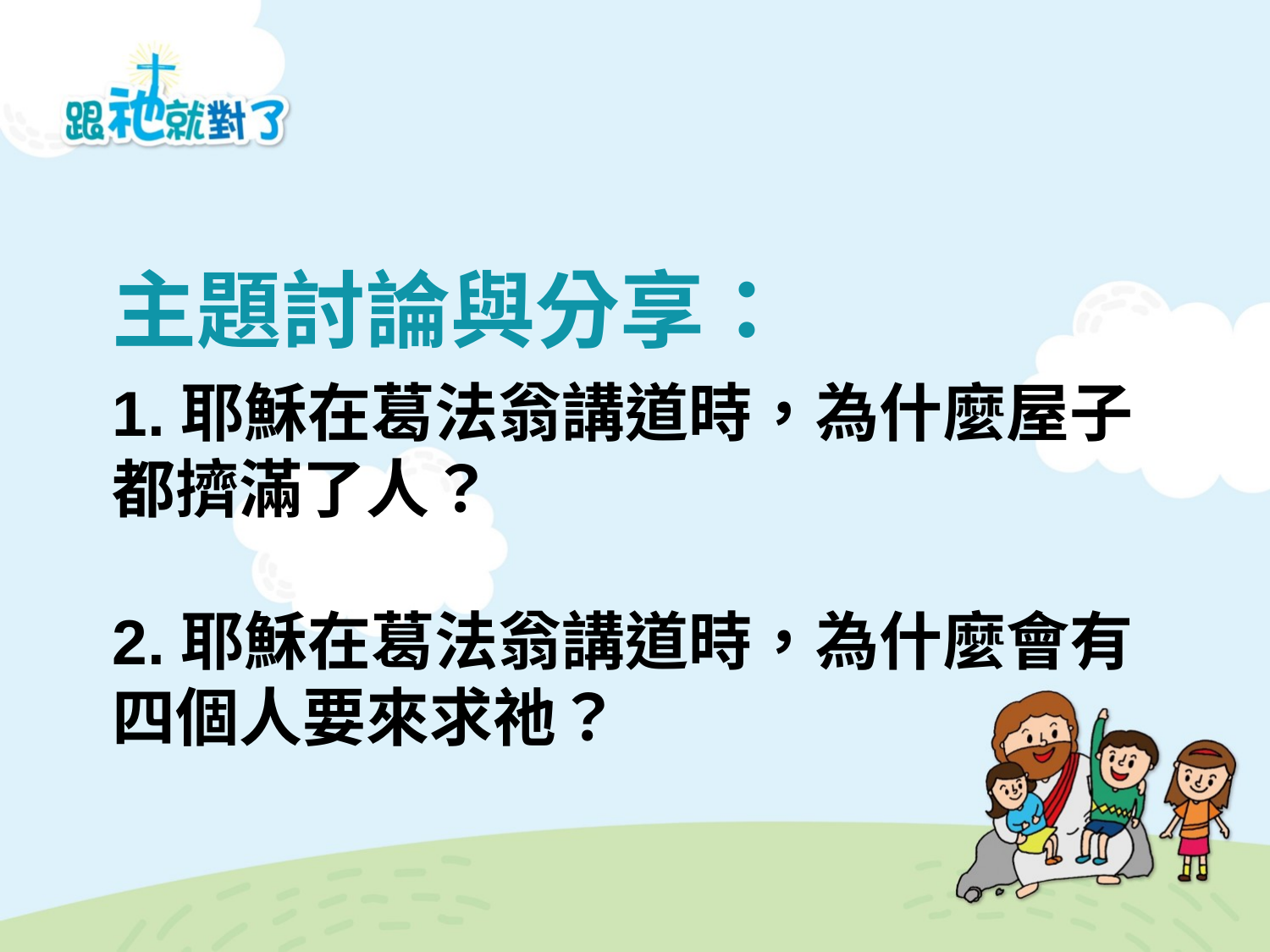

主題討論與分享：
1.耶穌在葛法翁講道時，為什麼屋子都擠滿了人？

2.耶穌在葛法翁講道時，為什麼會有四個人要來求祂？